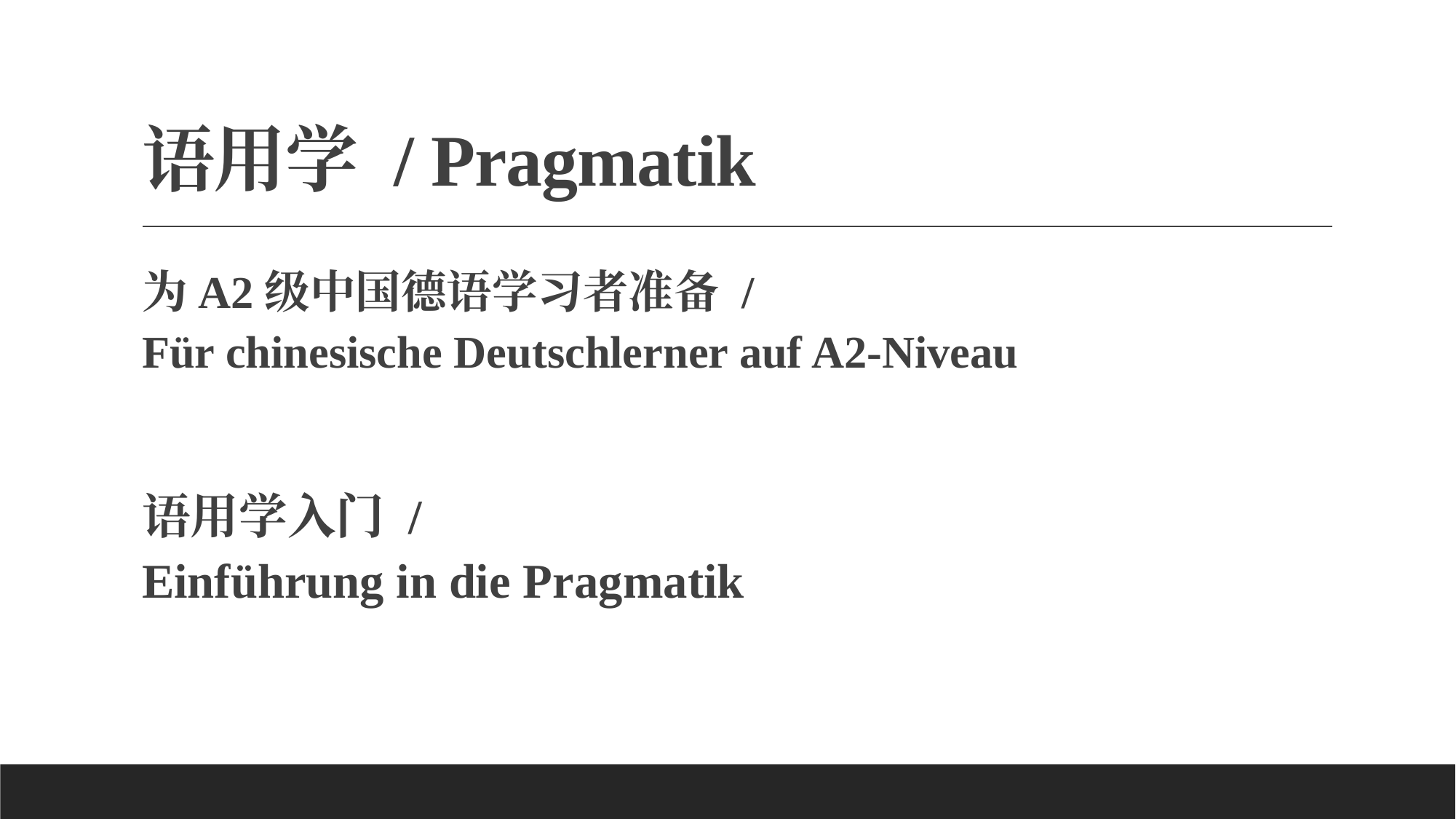

# 语用学 / Pragmatik
为A2级中国德语学习者准备 /
Für chinesische Deutschlerner auf A2-Niveau

语用学入门 /
Einführung in die Pragmatik